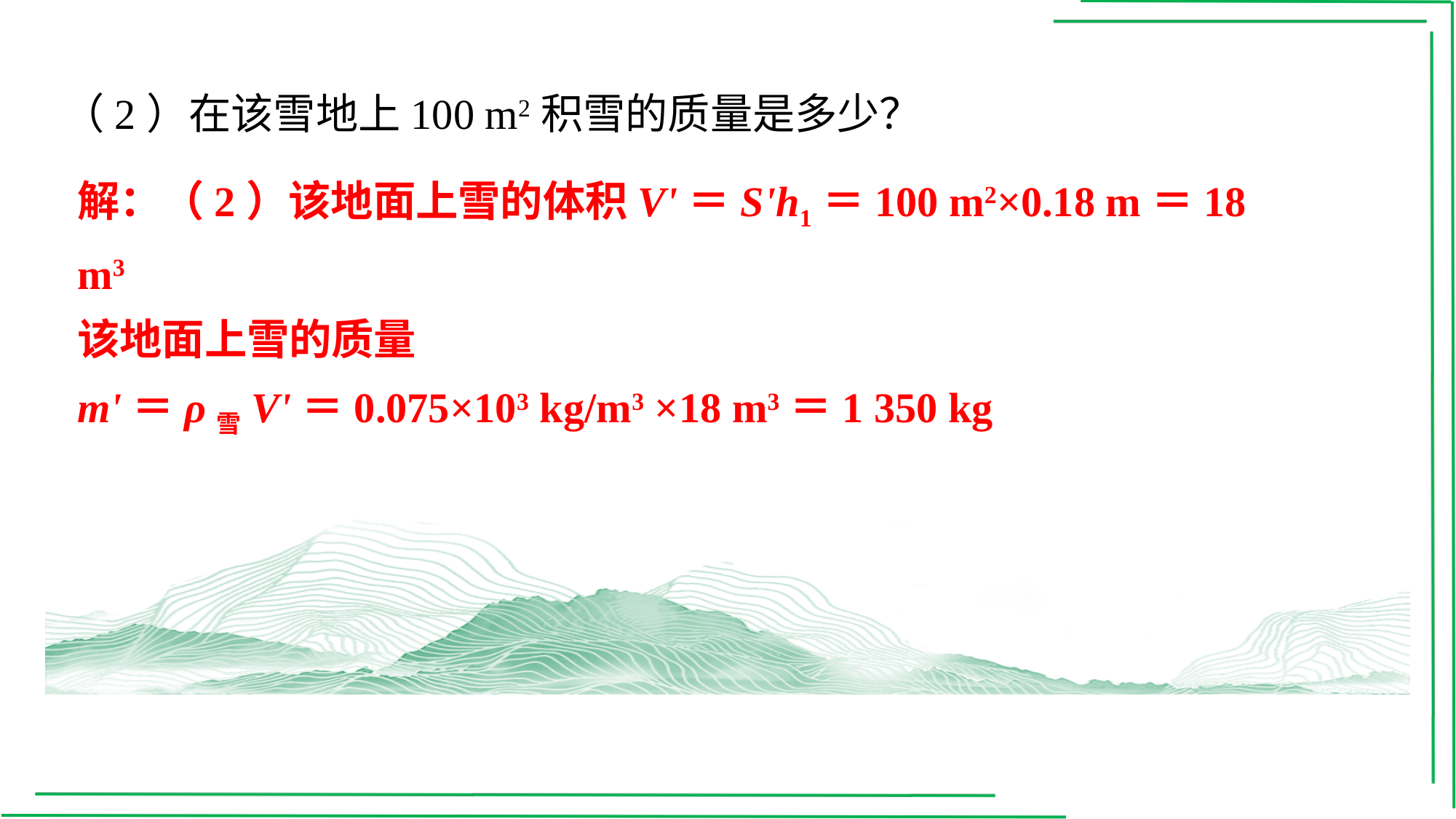

（2）在该雪地上100 m2积雪的质量是多少？
解：（2）该地面上雪的体积V'＝S'h1＝100 m2×0.18 m＝18 m3
该地面上雪的质量
m'＝ρ雪V'＝0.075×103 kg/m3 ×18 m3＝1 350 kg